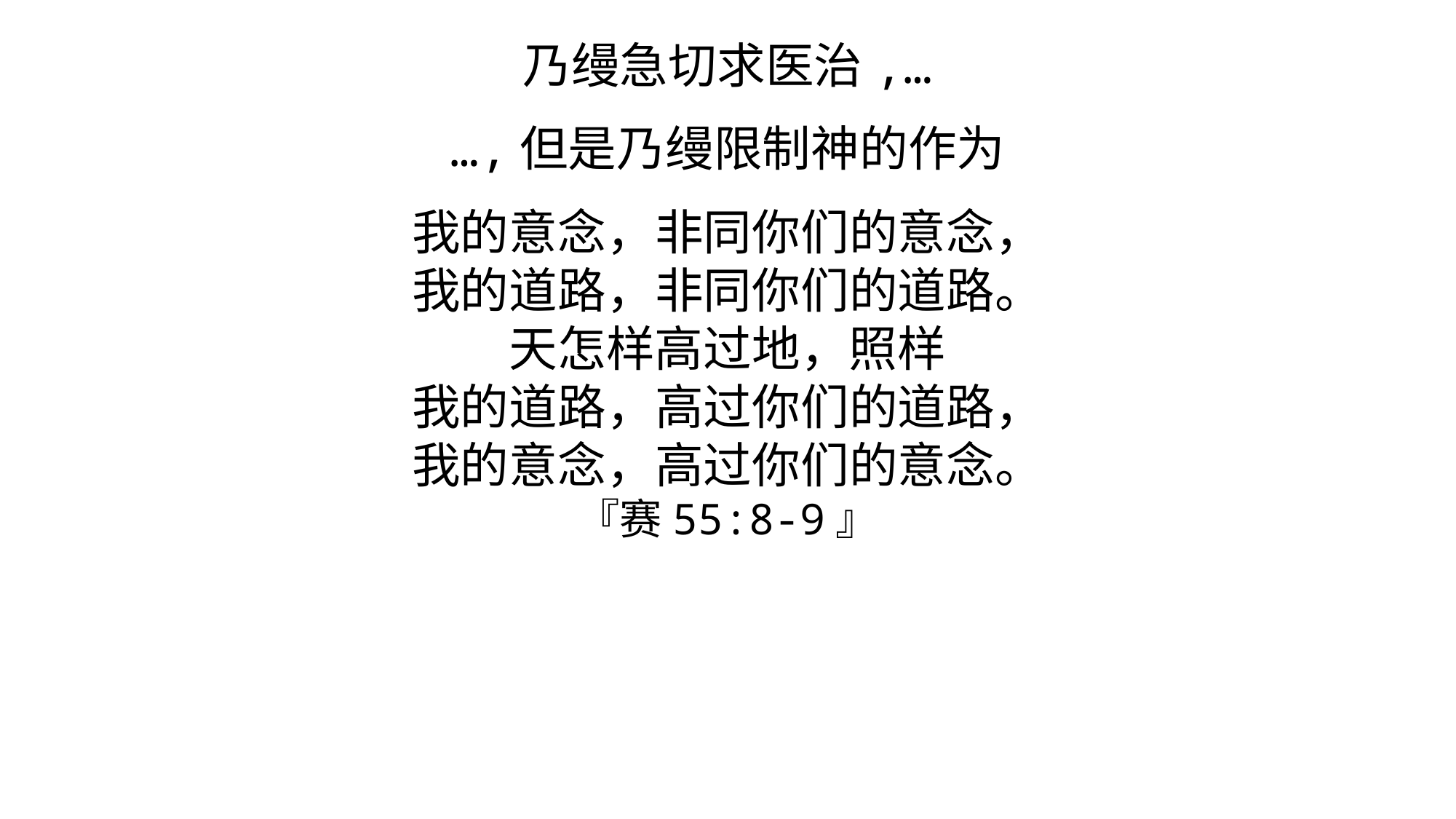

乃缦急切求医治,…
…,但是乃缦限制神的作为
我的意念，非同你们的意念，
我的道路，非同你们的道路。
天怎样高过地，照样
我的道路，高过你们的道路，
我的意念，高过你们的意念。
『赛55:8-9』